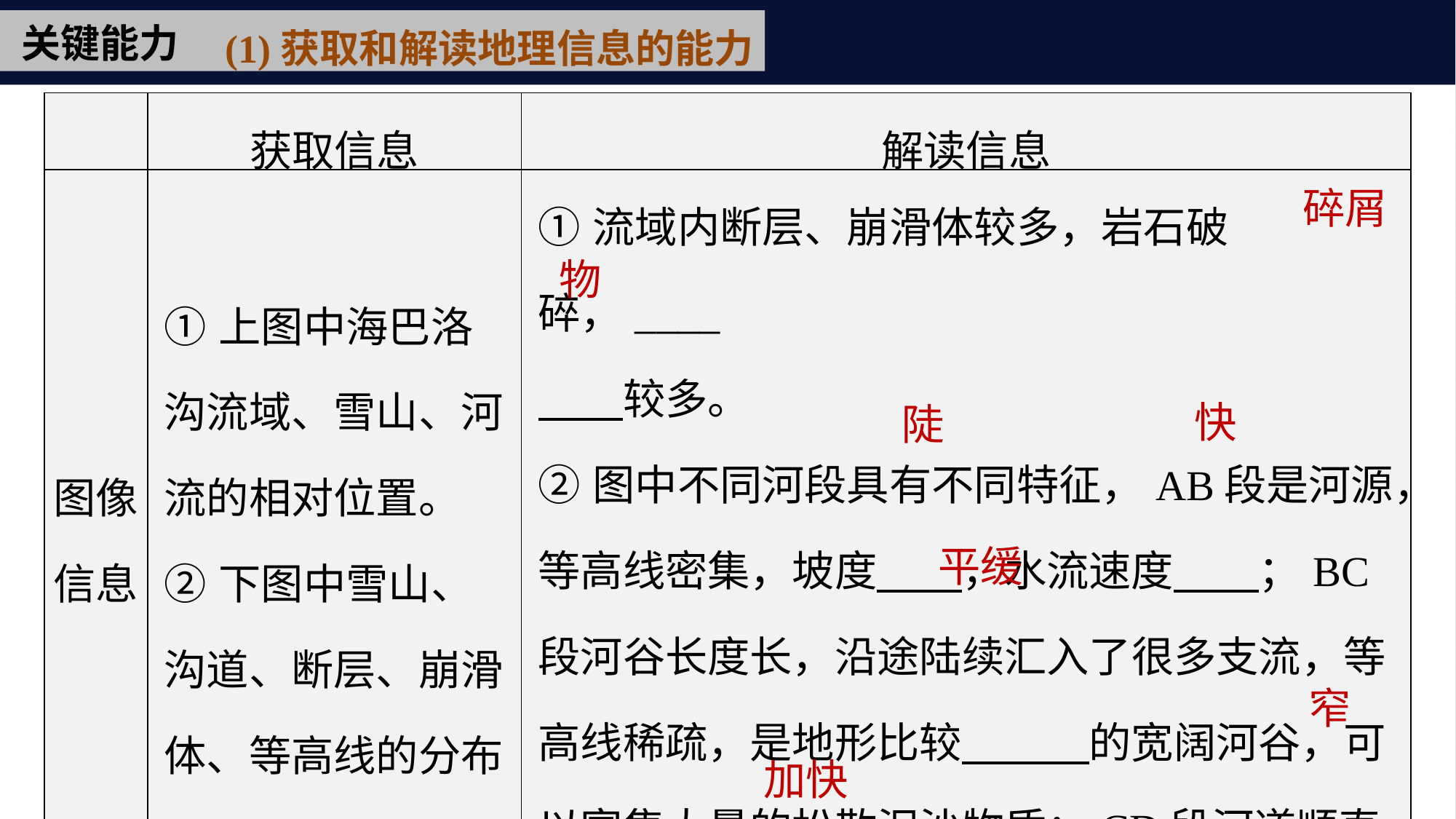

(1)获取和解读地理信息的能力

关键能力
|  | 获取信息 | 解读信息 |
| --- | --- | --- |
| 图像信息 | ①上图中海巴洛沟流域、雪山、河流的相对位置。 ②下图中雪山、沟道、断层、崩滑体、等高线的分布 | ①流域内断层、崩滑体较多，岩石破碎，\_\_\_\_ 　　较多。 ②图中不同河段具有不同特征，AB段是河源，等高线密集，坡度　　，水流速度　　；BC段河谷长度长，沿途陆续汇入了很多支流，等高线稀疏，是地形比较　　　的宽阔河谷，可以富集大量的松散泥沙物质；CD段河道顺直，等高线比BC段密集，坡度有所增大，河道变　　，泥石流流速\_\_\_\_\_ |
碎屑
物
快
陡
平缓
窄
加快